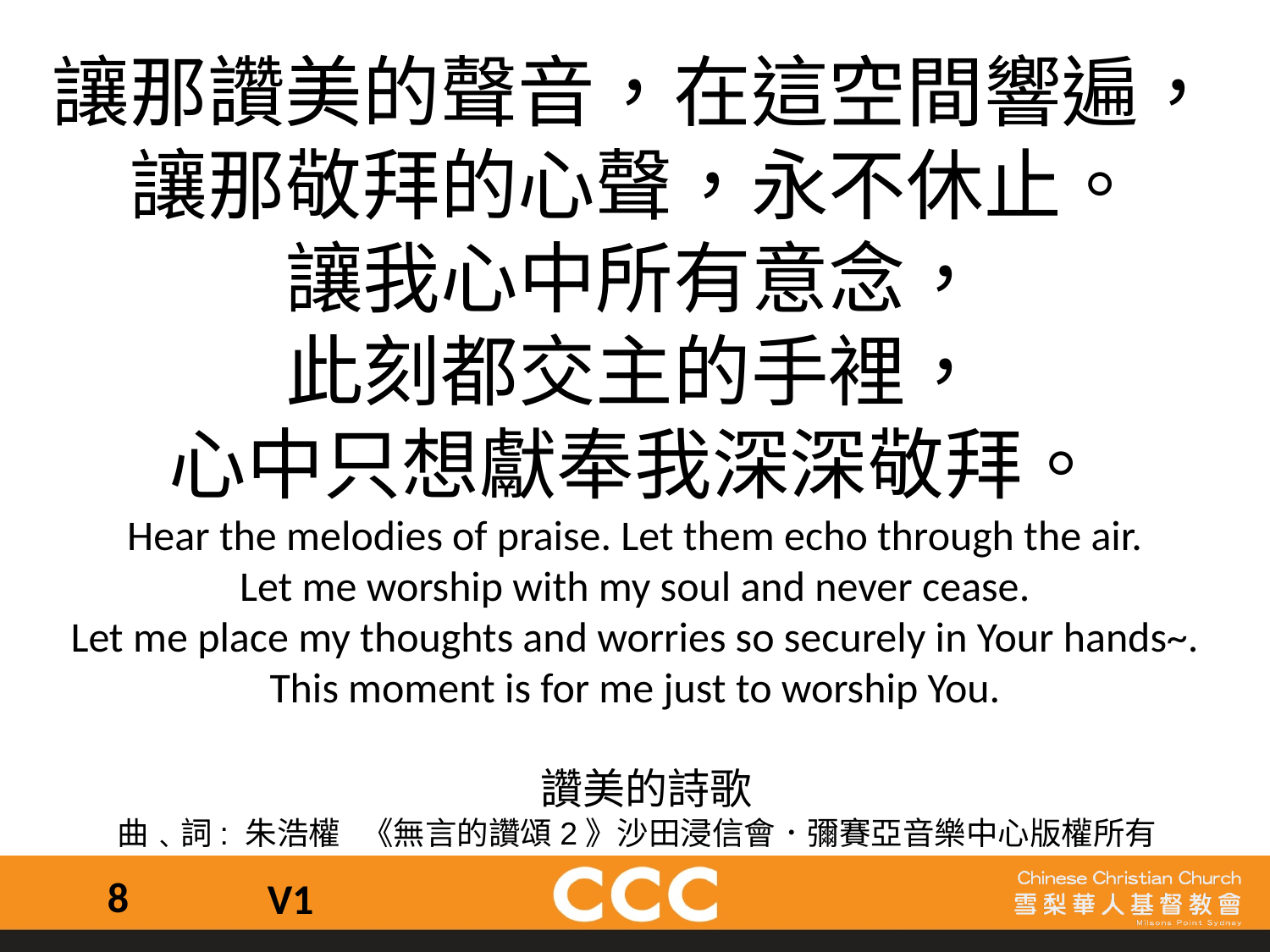

讓那讚美的聲音，在這空間響遍，
讓那敬拜的心聲，永不休止。
讓我心中所有意念，
此刻都交主的手裡，
心中只想獻奉我深深敬拜。
Hear the melodies of praise. Let them echo through the air.
Let me worship with my soul and never cease.
Let me place my thoughts and worries so securely in Your hands~.
This moment is for me just to worship You.
 讚美的詩歌
曲﹑詞: 朱浩權   《無言的讚頌2》沙田浸信會．彌賽亞音樂中心版權所有
8
V1